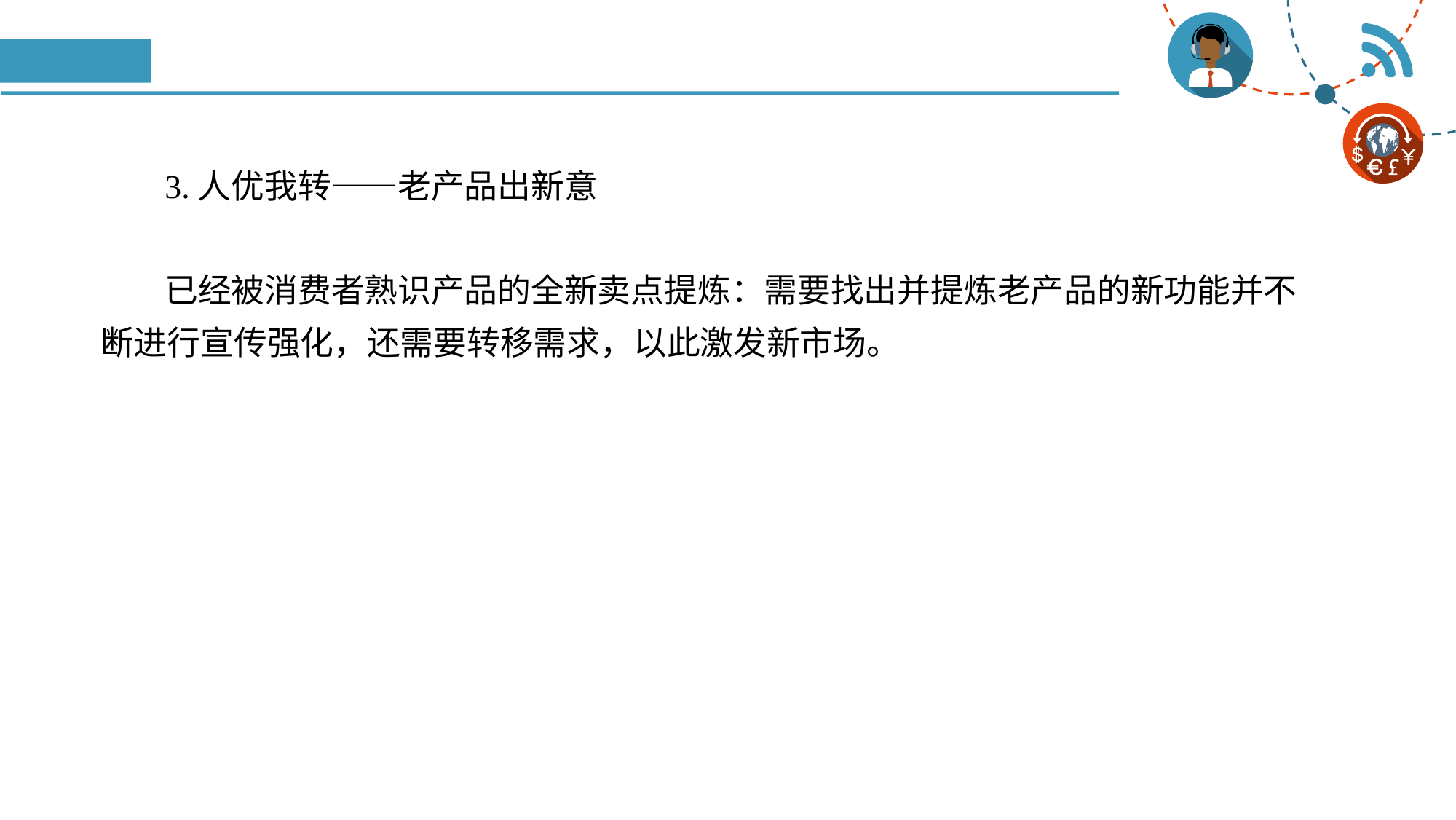

#
3.人优我转——老产品出新意

已经被消费者熟识产品的全新卖点提炼：需要找出并提炼老产品的新功能并不断进行宣传强化，还需要转移需求，以此激发新市场。